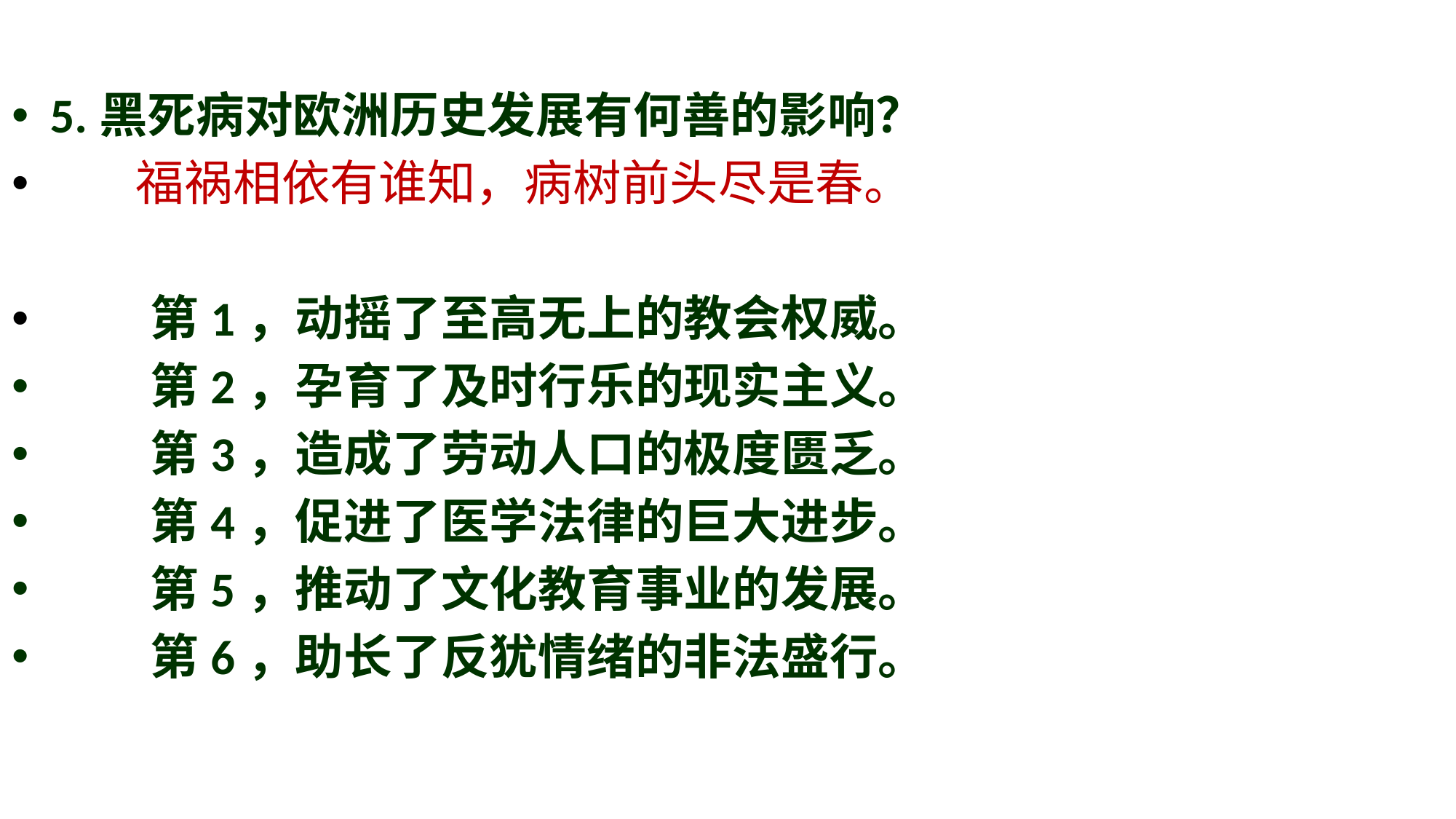

5.黑死病对欧洲历史发展有何善的影响？
　　福祸相依有谁知，病树前头尽是春。

         第1，动摇了至高无上的教会权威。
         第2，孕育了及时行乐的现实主义。
         第3，造成了劳动人口的极度匮乏。
         第4，促进了医学法律的巨大进步。
         第5，推动了文化教育事业的发展。
         第6，助长了反犹情绪的非法盛行。

#